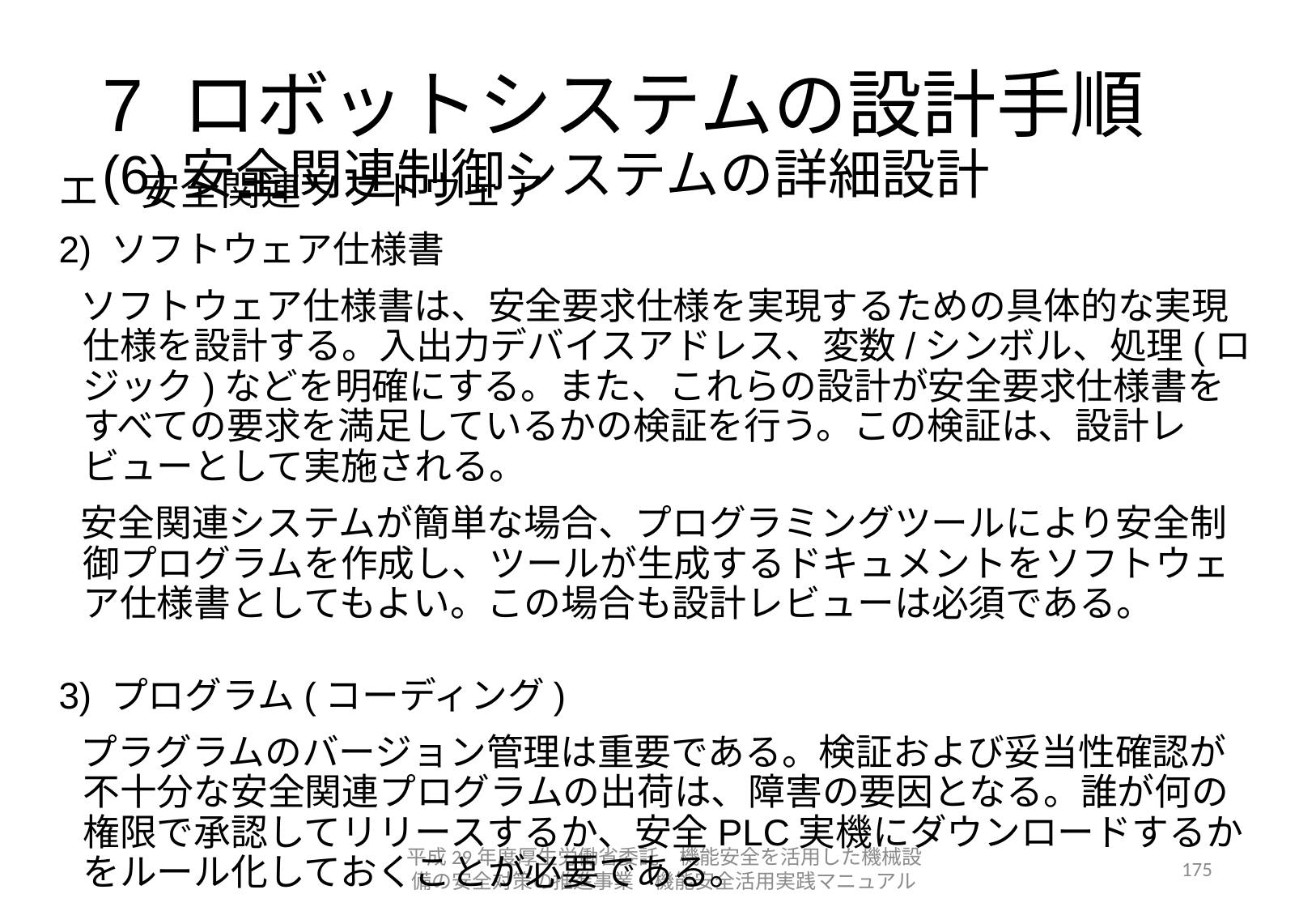

# 7 ロボットシステムの設計手順 (6)安全関連制御システムの詳細設計
エ　安全関連ソフトウェア
2) ソフトウェア仕様書
ソフトウェア仕様書は、安全要求仕様を実現するための具体的な実現仕様を設計する。入出力デバイスアドレス、変数/シンボル、処理(ロジック)などを明確にする。また、これらの設計が安全要求仕様書をすべての要求を満足しているかの検証を行う。この検証は、設計レビューとして実施される。
安全関連システムが簡単な場合、プログラミングツールにより安全制御プログラムを作成し、ツールが生成するドキュメントをソフトウェア仕様書としてもよい。この場合も設計レビューは必須である。

3) プログラム(コーディング)
プラグラムのバージョン管理は重要である。検証および妥当性確認が不十分な安全関連プログラムの出荷は、障害の要因となる。誰が何の権限で承認してリリースするか、安全PLC実機にダウンロードするかをルール化しておくことが必要である。
平成29年度厚生労働省委託　機能安全を活用した機械設備の安全対策の推進事業　機能安全活用実践マニュアル
175